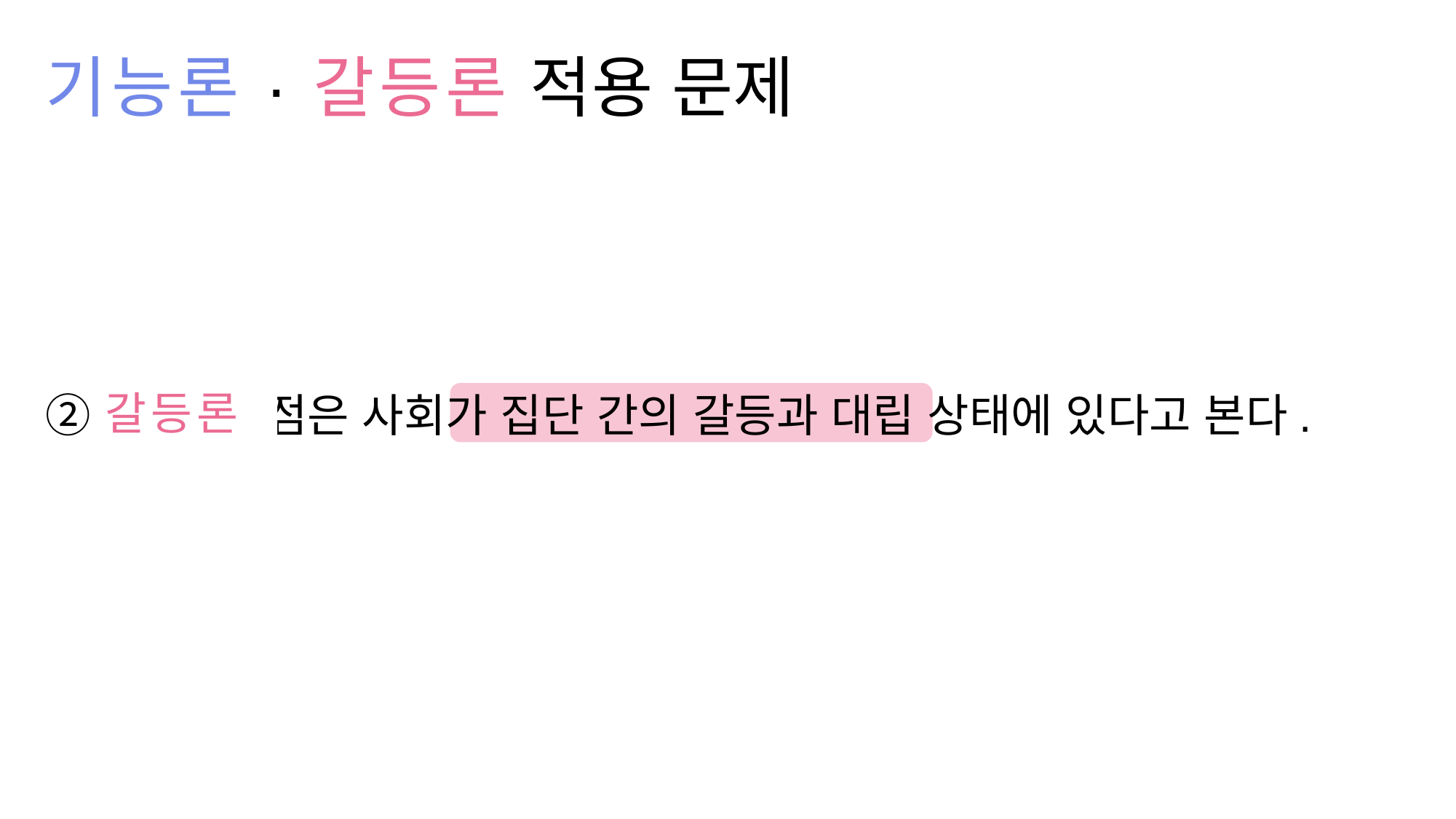

# 기능론 ∙ 갈등론 적용 문제
기능론
갈등론
②  을의 관점은 사회가 집단 간의 갈등과 대립 상태에 있다고 본다.